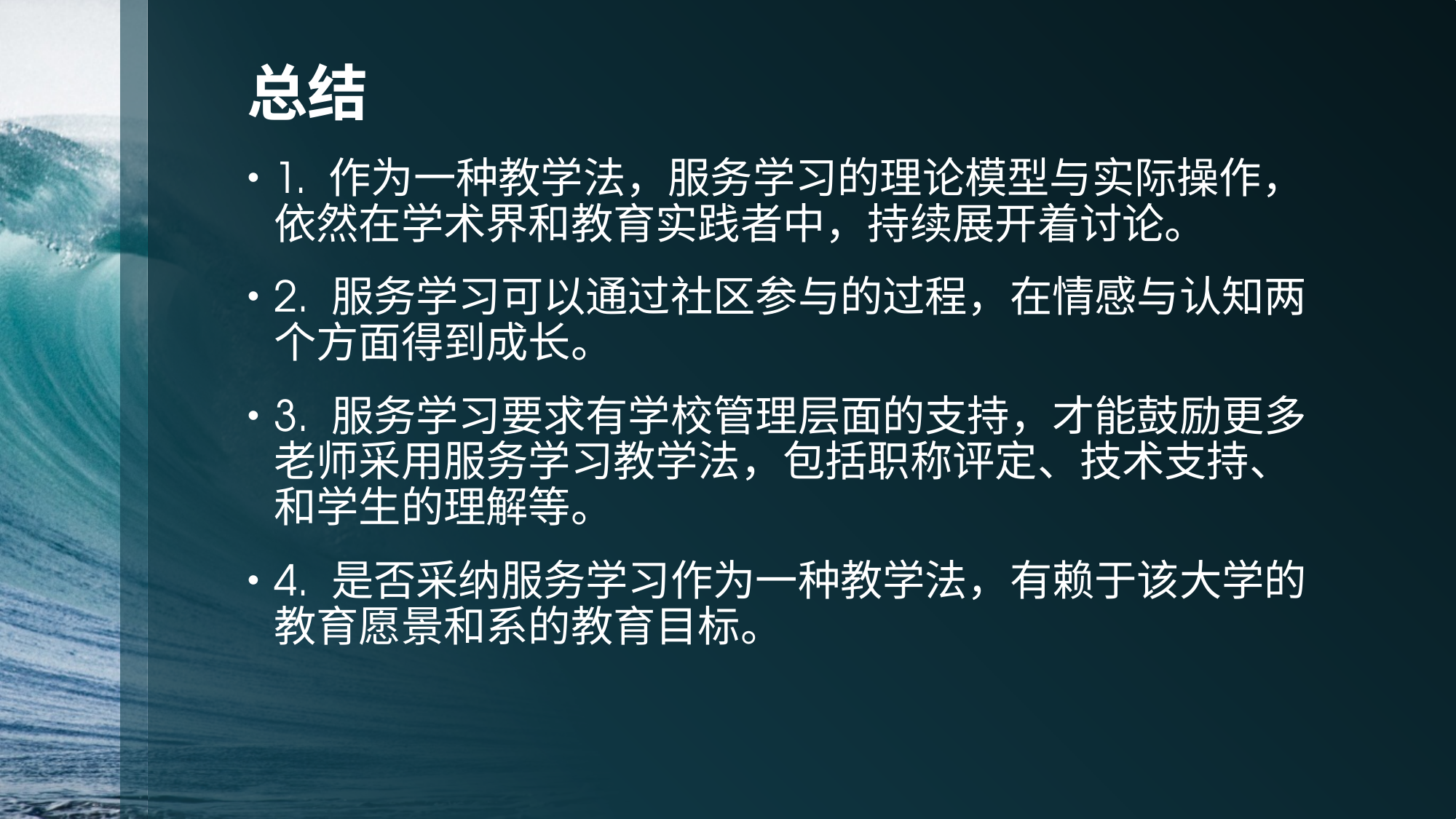

# 总结
1. 作为一种教学法，服务学习的理论模型与实际操作，依然在学术界和教育实践者中，持续展开着讨论。
2. 服务学习可以通过社区参与的过程，在情感与认知两个方面得到成长。
3. 服务学习要求有学校管理层面的支持，才能鼓励更多老师采用服务学习教学法，包括职称评定、技术支持、和学生的理解等。
4. 是否采纳服务学习作为一种教学法，有赖于该大学的教育愿景和系的教育目标。